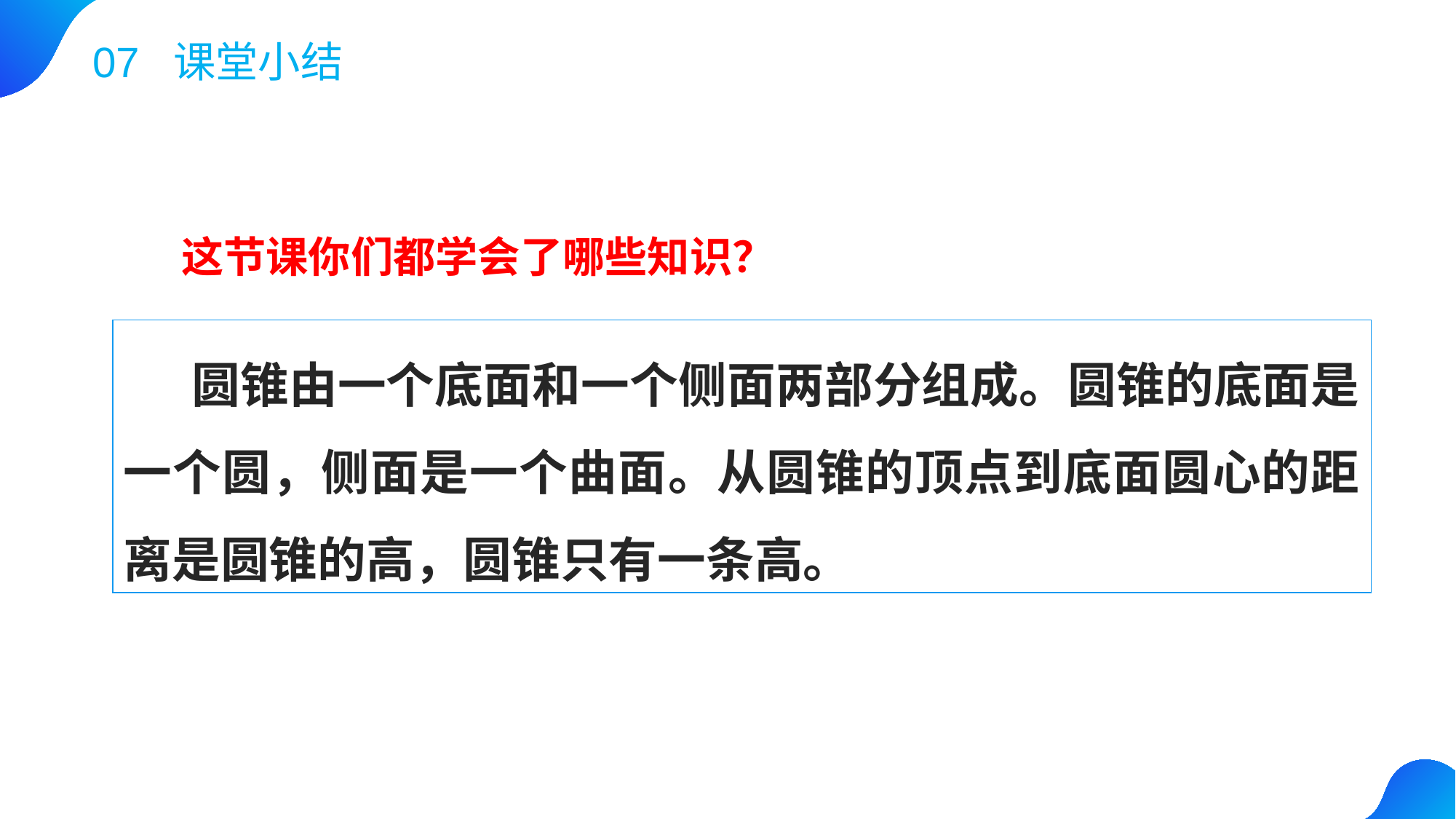

07  课堂小结
这节课你们都学会了哪些知识？
     圆锥由一个底面和一个侧面两部分组成。圆锥的底面是一个圆，侧面是一个曲面。从圆锥的顶点到底面圆心的距离是圆锥的高，圆锥只有一条高。